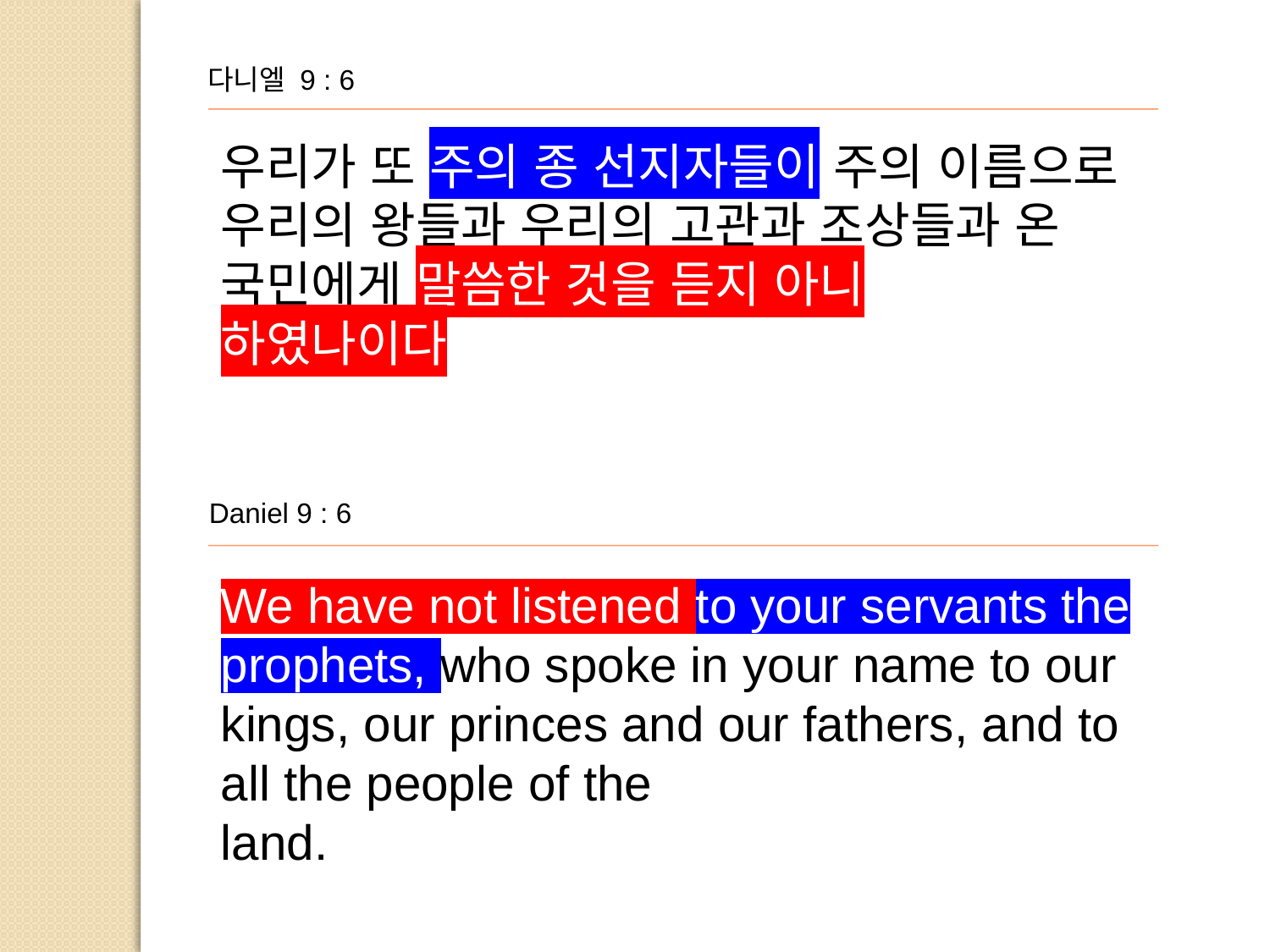

다니엘 9 : 6

우리가 또 주의 종 선지자들이 주의 이름으로 우리의 왕들과 우리의 고관과 조상들과 온 국민에게 말씀한 것을 듣지 아니
하였나이다
Daniel 9 : 6

We have not listened to your servants the prophets, who spoke in your name to our kings, our princes and our fathers, and to all the people of the
land.